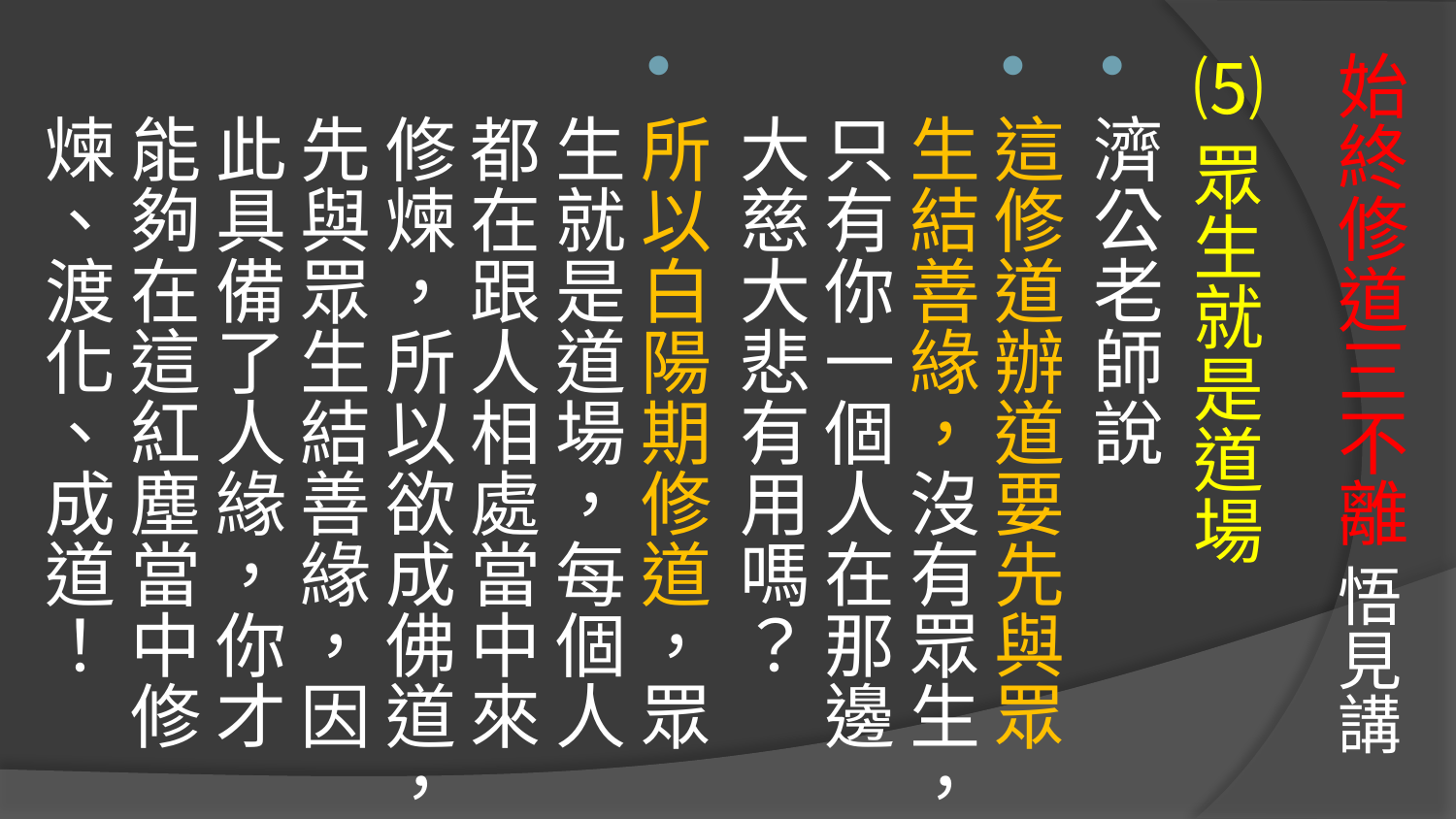

# 始終修道三不離 悟見講
⑸眾生就是道場
濟公老師說
這修道辦道要先與眾生結善緣，沒有眾生，只有你一個人在那邊大慈大悲有用嗎？
所以白陽期修道，眾生就是道場，每個人都在跟人相處當中來修煉，所以欲成佛道，先與眾生結善緣，因此具備了人緣，你才能夠在這紅塵當中修煉、渡化、成道！